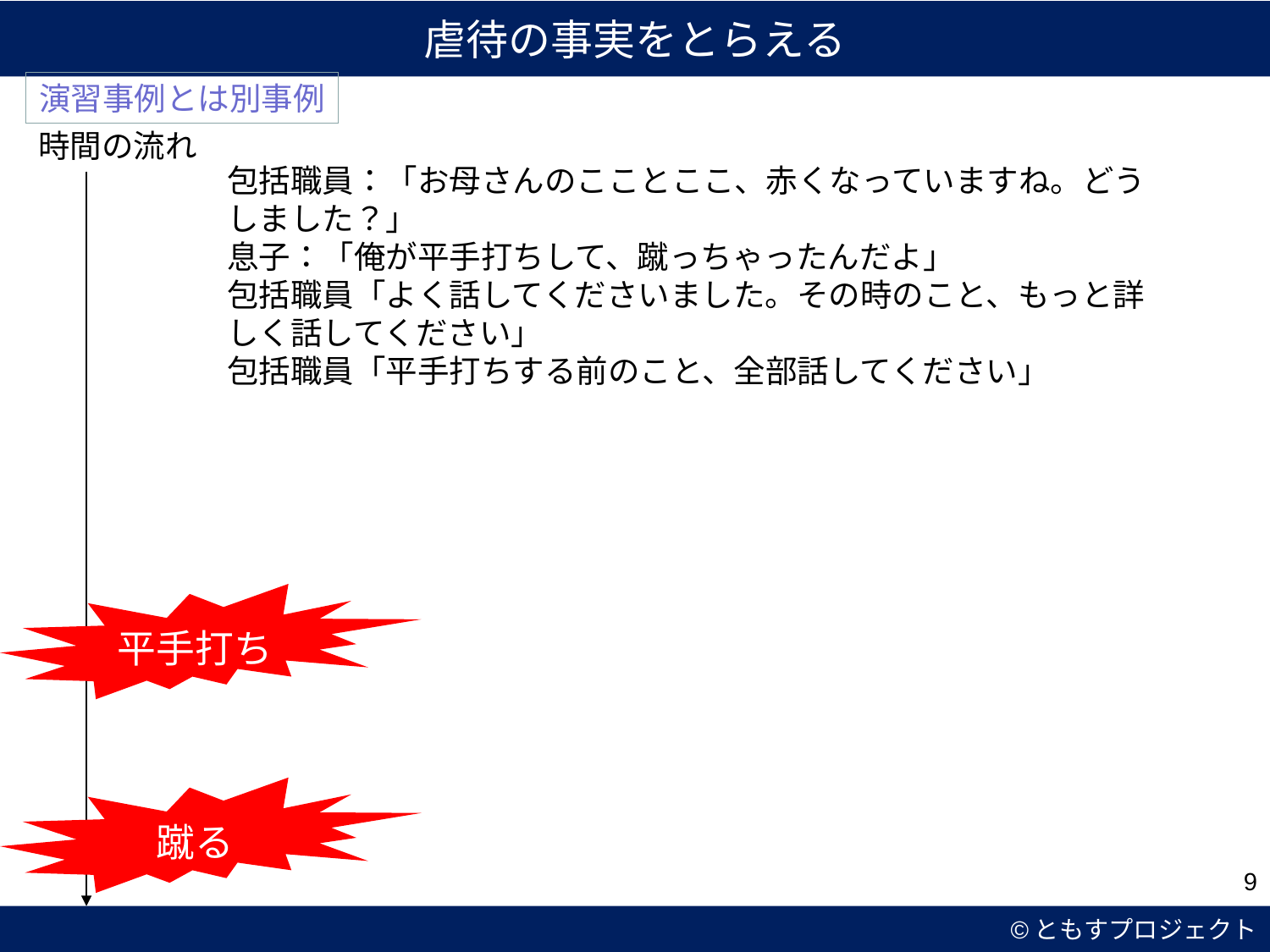

虐待の事実をとらえる
演習事例とは別事例
時間の流れ
包括職員：「お母さんのこことここ、赤くなっていますね。どうしました？」
息子：「俺が平手打ちして、蹴っちゃったんだよ」
包括職員「よく話してくださいました。その時のこと、もっと詳しく話してください」
包括職員「平手打ちする前のこと、全部話してください」
平手打ち
蹴る
9
©ともすプロジェクト
9